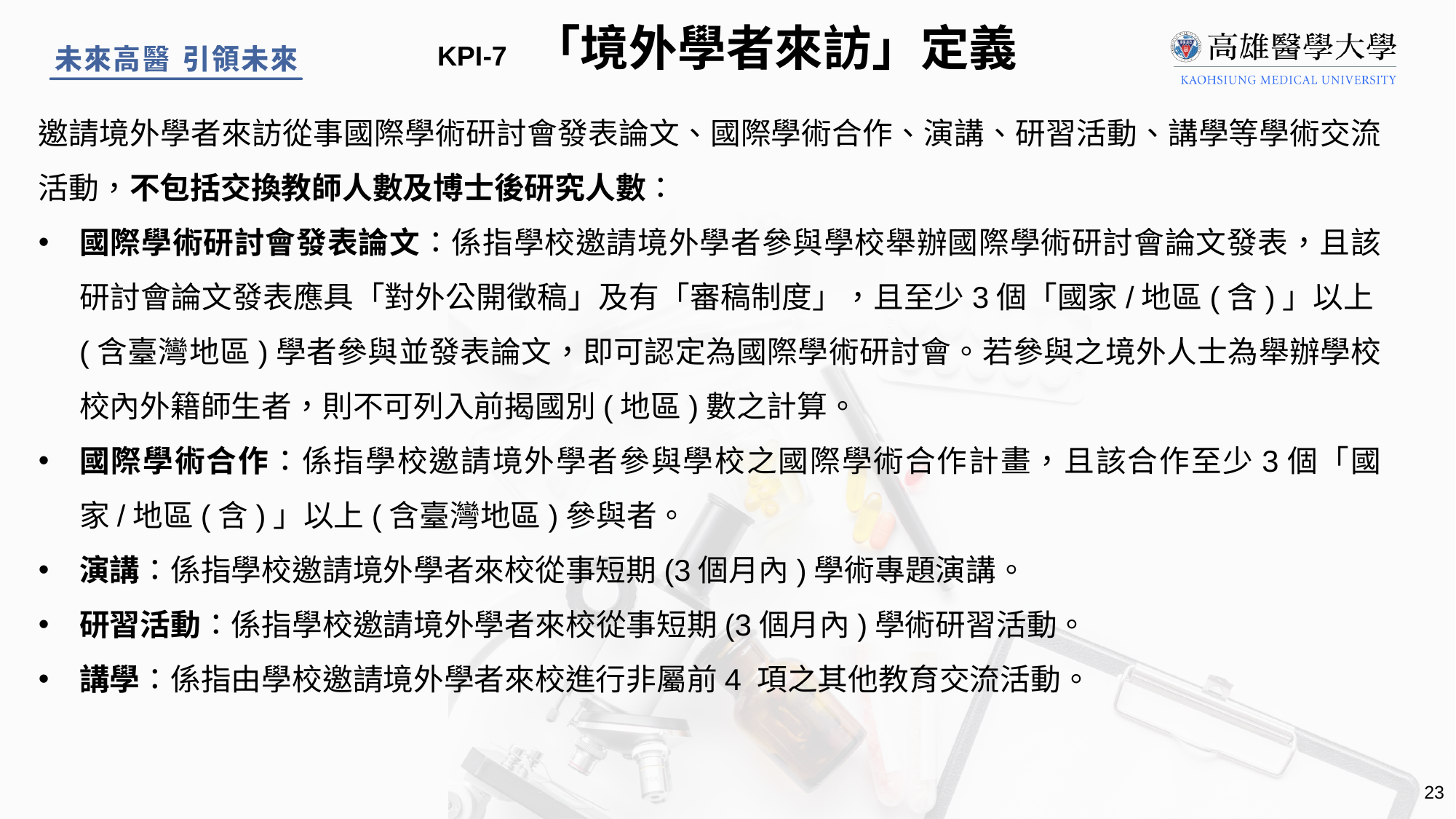

KPI-7 「境外學者來訪」定義
邀請境外學者來訪從事國際學術研討會發表論文、國際學術合作、演講、研習活動、講學等學術交流活動，不包括交換教師人數及博士後研究人數：
國際學術研討會發表論文：係指學校邀請境外學者參與學校舉辦國際學術研討會論文發表，且該研討會論文發表應具「對外公開徵稿」及有「審稿制度」，且至少3個「國家/地區(含)」以上(含臺灣地區)學者參與並發表論文，即可認定為國際學術研討會。若參與之境外人士為舉辦學校校內外籍師生者，則不可列入前揭國別(地區)數之計算。
國際學術合作：係指學校邀請境外學者參與學校之國際學術合作計畫，且該合作至少3個「國家/地區(含)」以上(含臺灣地區)參與者。
演講：係指學校邀請境外學者來校從事短期(3個月內)學術專題演講。
研習活動：係指學校邀請境外學者來校從事短期(3個月內)學術研習活動。
講學：係指由學校邀請境外學者來校進行非屬前4 項之其他教育交流活動。
23